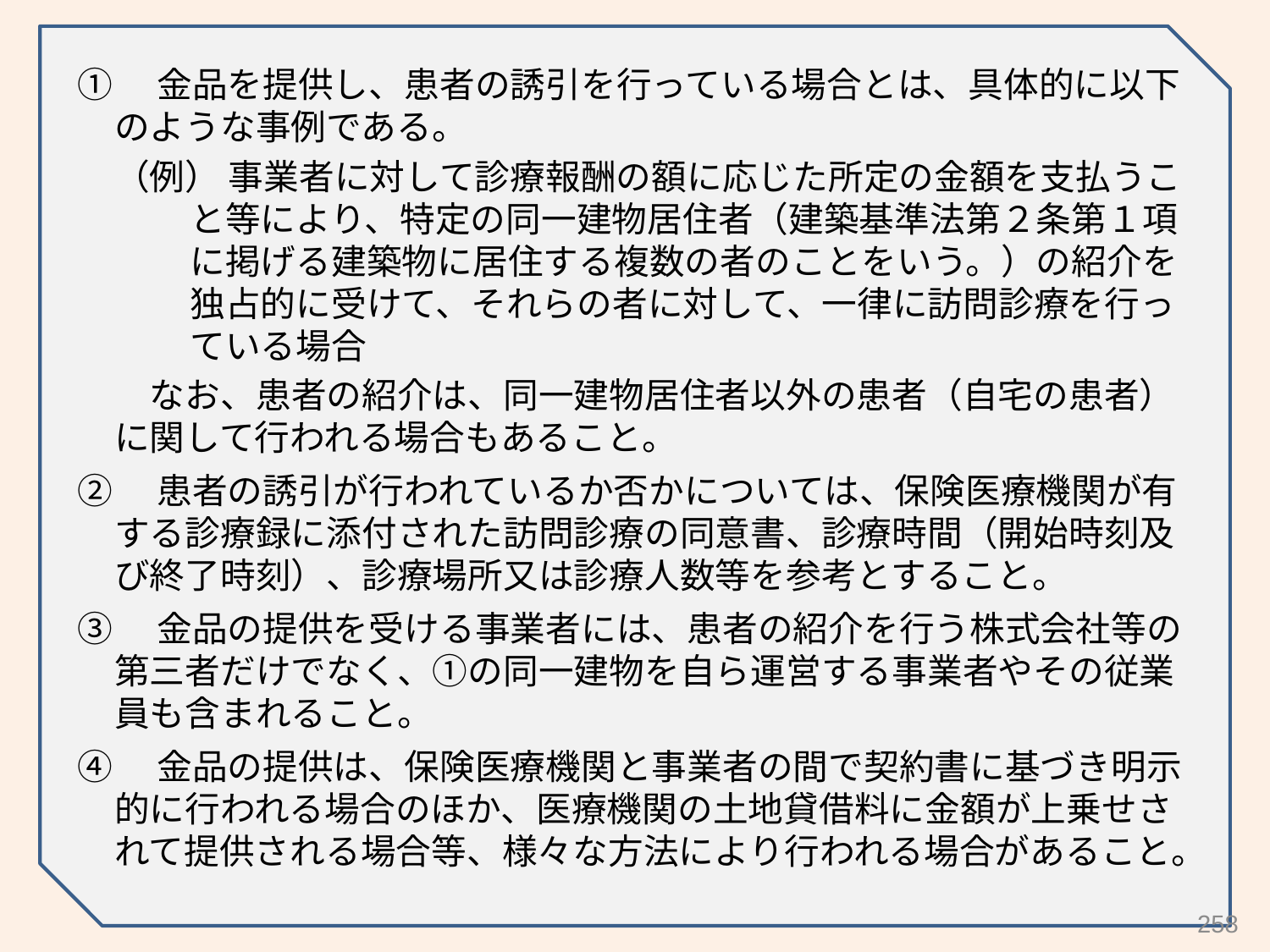

①　金品を提供し、患者の誘引を行っている場合とは、具体的に以下のような事例である。
（例） 事業者に対して診療報酬の額に応じた所定の金額を支払うこと等により、特定の同一建物居住者（建築基準法第２条第１項に掲げる建築物に居住する複数の者のことをいう。）の紹介を独占的に受けて、それらの者に対して、一律に訪問診療を行っている場合
　なお、患者の紹介は、同一建物居住者以外の患者（自宅の患者）に関して行われる場合もあること。
②　患者の誘引が行われているか否かについては、保険医療機関が有する診療録に添付された訪問診療の同意書、診療時間（開始時刻及び終了時刻）、診療場所又は診療人数等を参考とすること。
③　金品の提供を受ける事業者には、患者の紹介を行う株式会社等の第三者だけでなく、①の同一建物を自ら運営する事業者やその従業員も含まれること。
④　金品の提供は、保険医療機関と事業者の間で契約書に基づき明示的に行われる場合のほか、医療機関の土地貸借料に金額が上乗せされて提供される場合等、様々な方法により行われる場合があること。
258